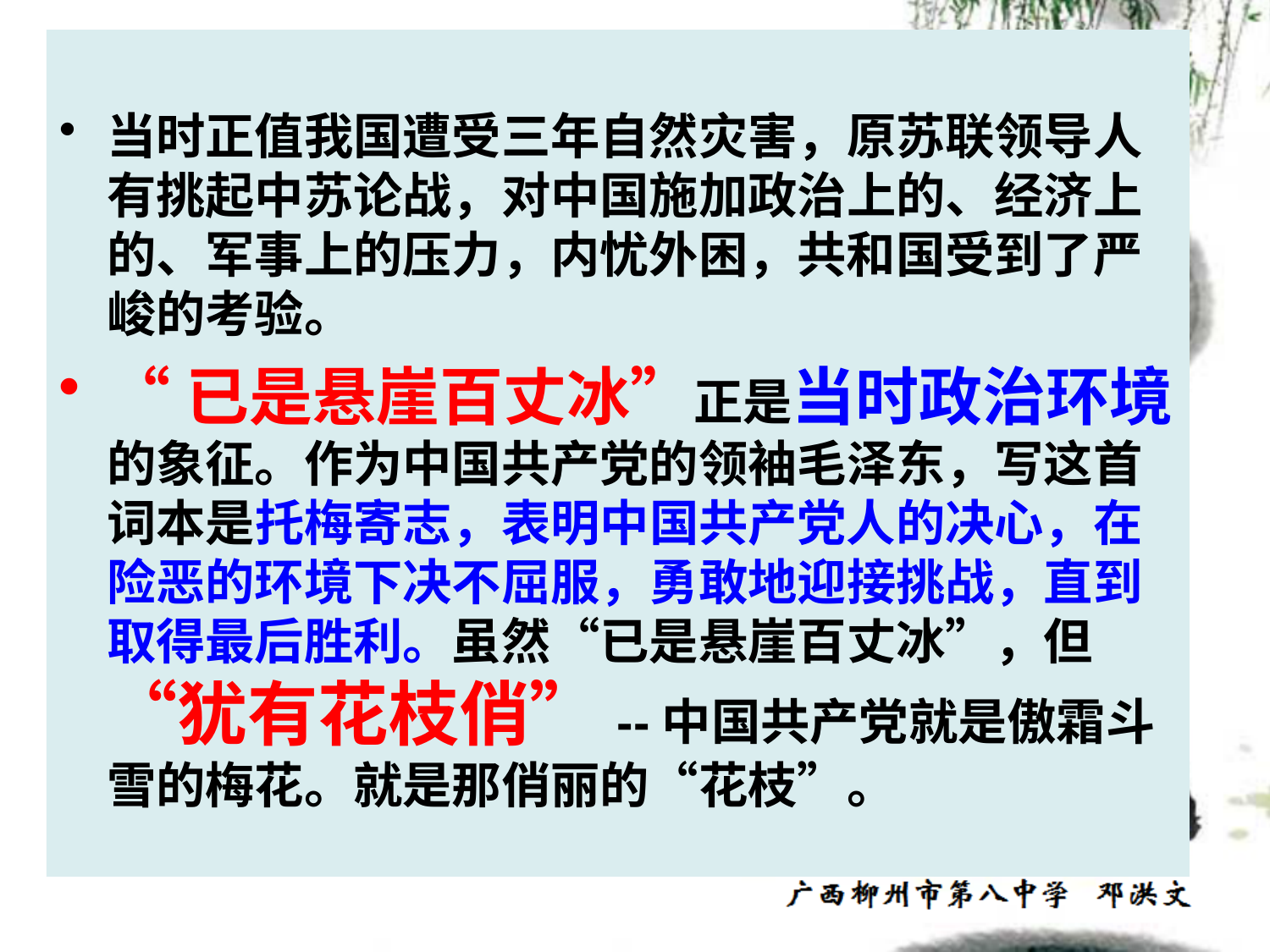

当时正值我国遭受三年自然灾害，原苏联领导人有挑起中苏论战，对中国施加政治上的、经济上的、军事上的压力，内忧外困，共和国受到了严峻的考验。
“已是悬崖百丈冰”正是当时政治环境的象征。作为中国共产党的领袖毛泽东，写这首词本是托梅寄志，表明中国共产党人的决心，在险恶的环境下决不屈服，勇敢地迎接挑战，直到取得最后胜利。虽然“已是悬崖百丈冰”，但“犹有花枝俏”--中国共产党就是傲霜斗雪的梅花。就是那俏丽的“花枝”。